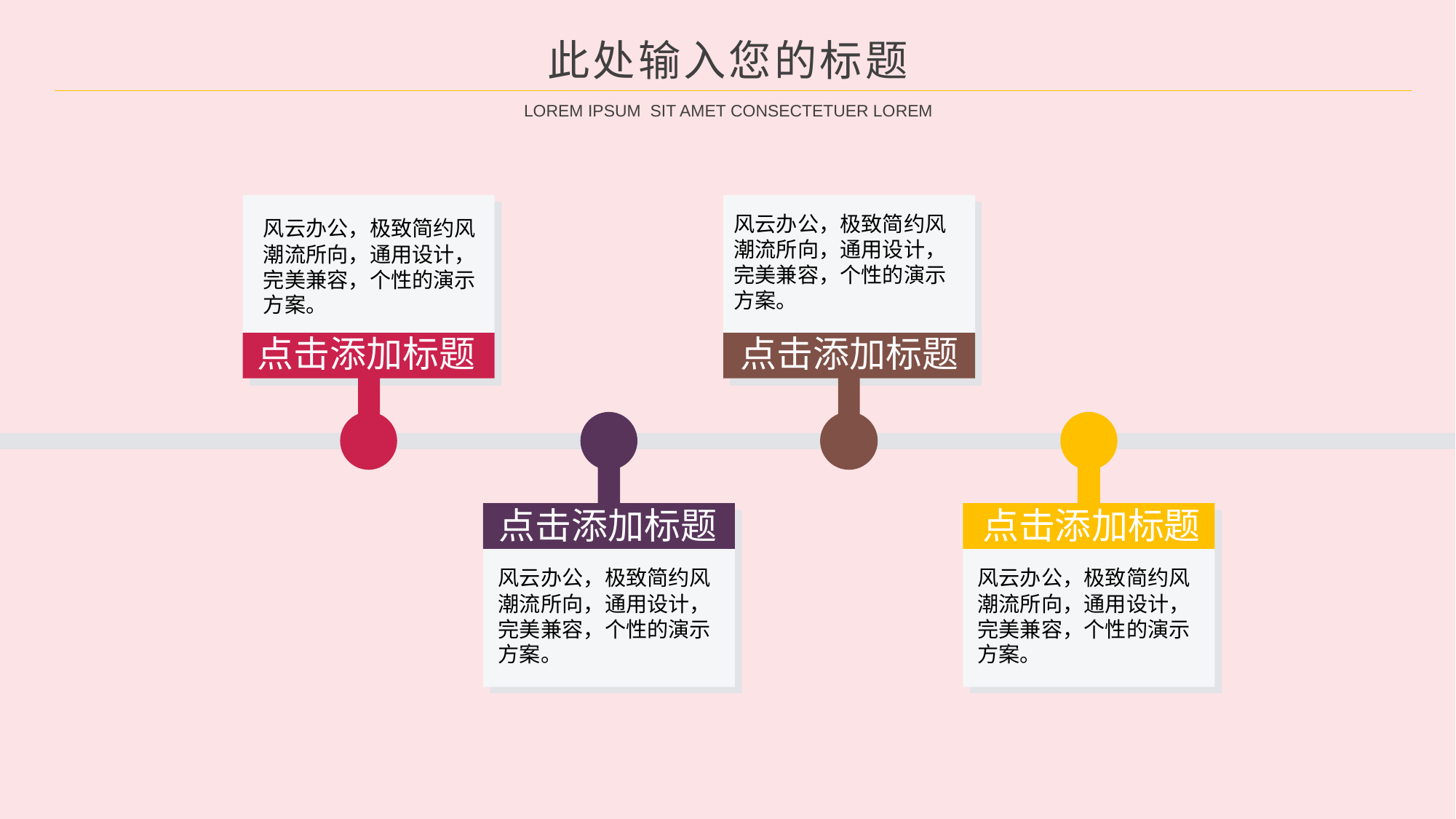

此处输入您的标题
LOREM IPSUM  SIT AMET CONSECTETUER LOREM

风云办公，极致简约风潮流所向，通用设计，完美兼容，个性的演示方案。
风云办公，极致简约风潮流所向，通用设计，完美兼容，个性的演示方案。
点击添加标题
点击添加标题

点击添加标题
点击添加标题

风云办公，极致简约风潮流所向，通用设计，完美兼容，个性的演示方案。
风云办公，极致简约风潮流所向，通用设计，完美兼容，个性的演示方案。